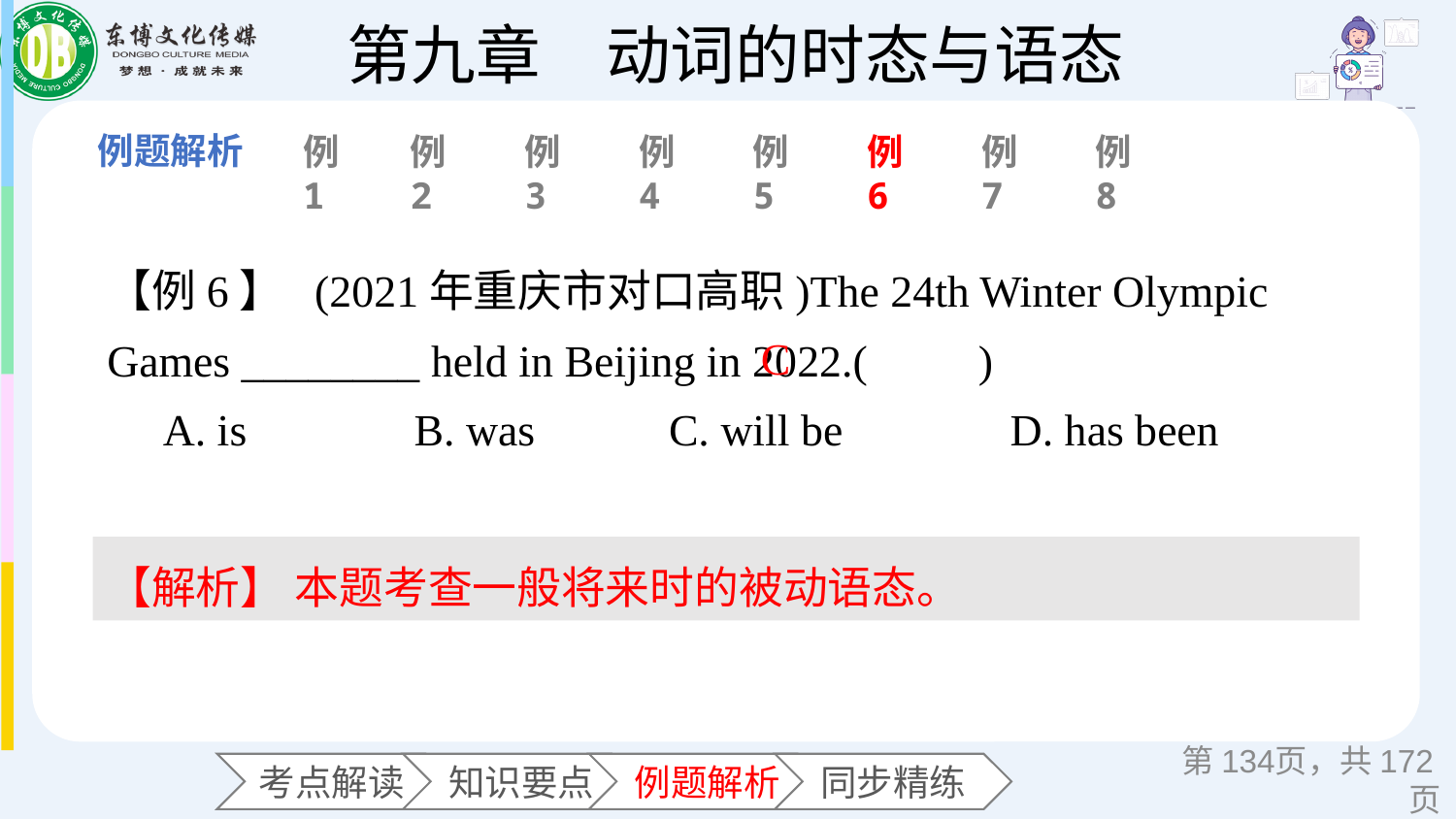

例1
例2
例3
例4
例5
例6
例7
例8
【例6】  (2021年重庆市对口高职)The 24th Winter Olympic Games ________ held in Beijing in 2022.(　　)
     A. is               B. was            C. will be               D. has been

C
【解析】 本题考查一般将来时的被动语态。
第134页，共172页